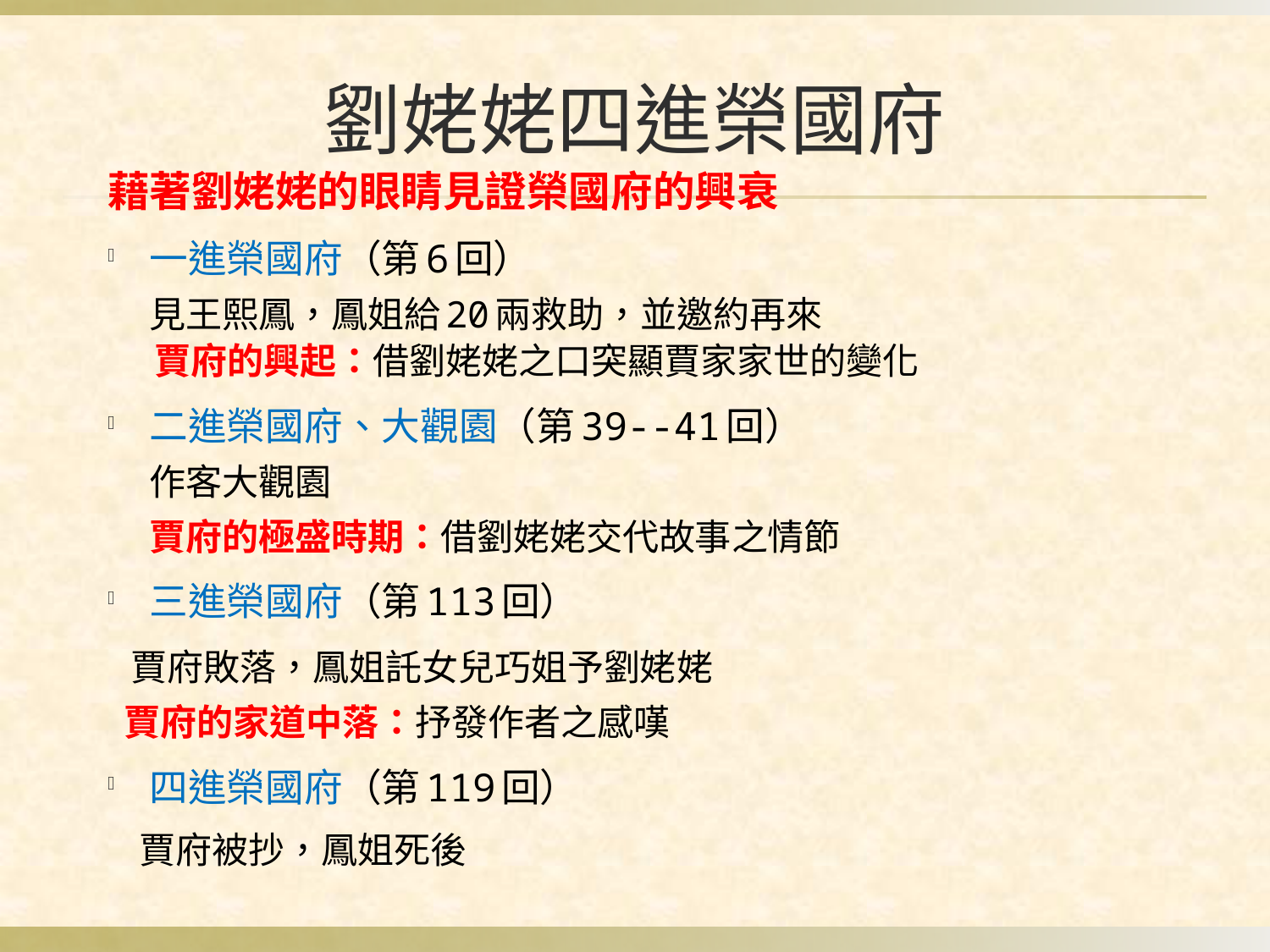

# 劉姥姥四進榮國府
藉著劉姥姥的眼睛見證榮國府的興衰
一進榮國府（第6回）
見王熙鳳，鳳姐給20兩救助，並邀約再來
     賈府的興起：借劉姥姥之口突顯賈家家世的變化
二進榮國府、大觀園（第39--41回）
作客大觀園
賈府的極盛時期：借劉姥姥交代故事之情節
三進榮國府（第113回）
  賈府敗落，鳳姐託女兒巧姐予劉姥姥
  賈府的家道中落：抒發作者之感嘆
四進榮國府（第119回）
　 賈府被抄，鳳姐死後